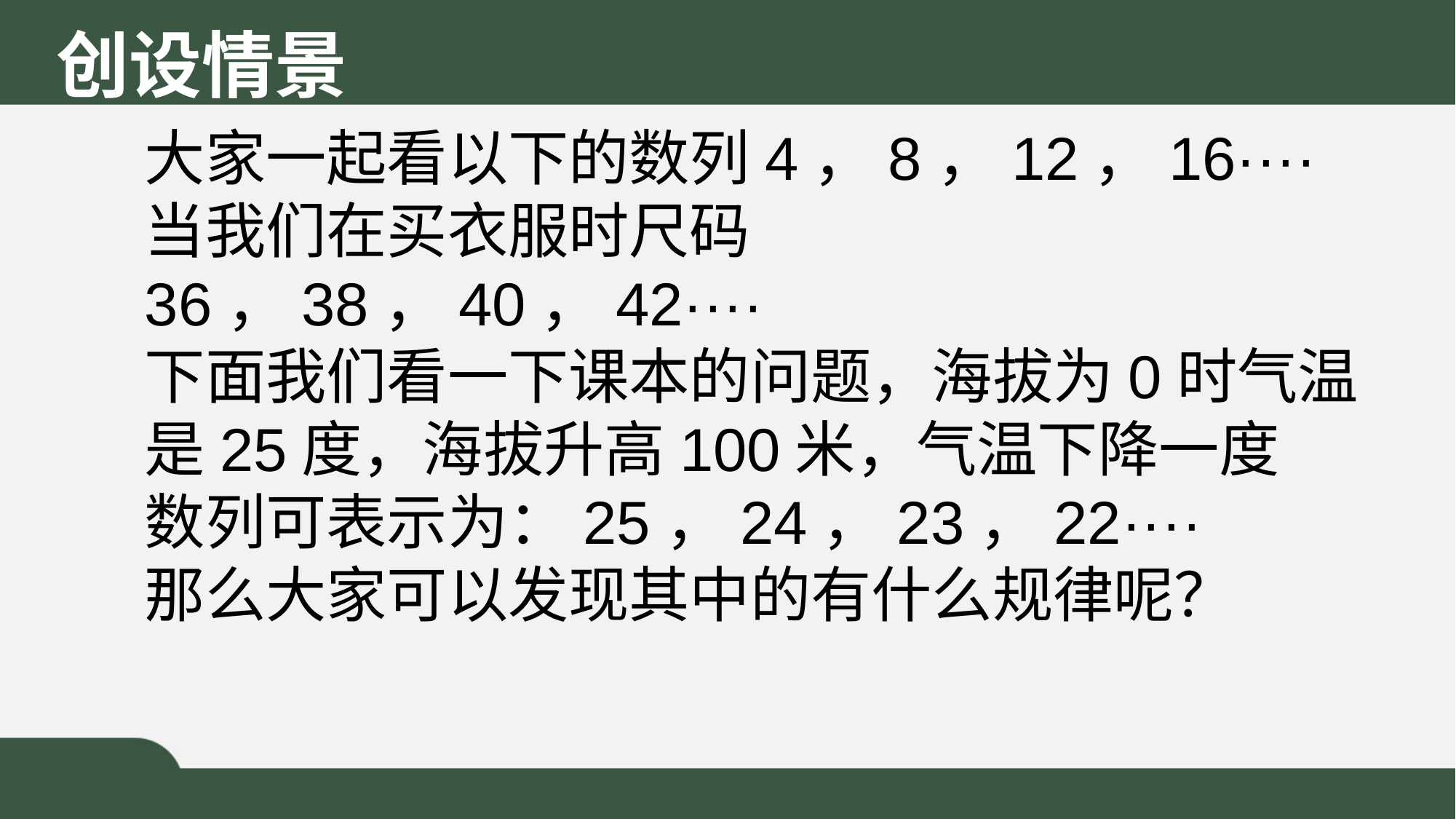

创设情景
大家一起看以下的数列4，8，12，16····
当我们在买衣服时尺码36，38，40，42····
下面我们看一下课本的问题，海拔为0时气温是25度，海拔升高100米，气温下降一度
数列可表示为：25，24，23，22····
那么大家可以发现其中的有什么规律呢？